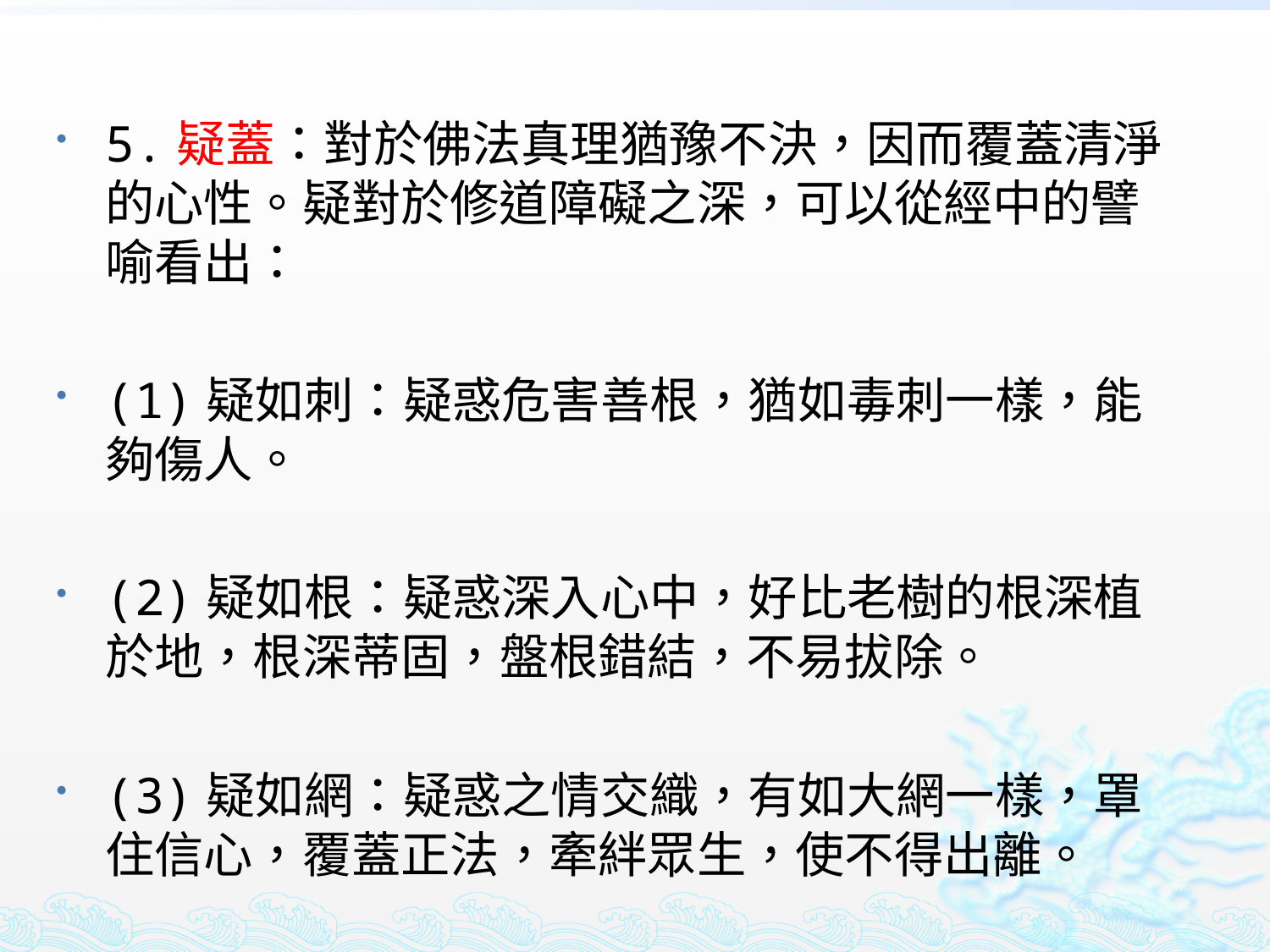

5.疑蓋：對於佛法真理猶豫不決，因而覆蓋清淨的心性。疑對於修道障礙之深，可以從經中的譬喻看出：

(1)疑如刺：疑惑危害善根，猶如毒刺一樣，能夠傷人。

(2)疑如根：疑惑深入心中，好比老樹的根深植於地，根深蒂固，盤根錯結，不易拔除。

(3)疑如網：疑惑之情交織，有如大網一樣，罩住信心，覆蓋正法，牽絆眾生，使不得出離。